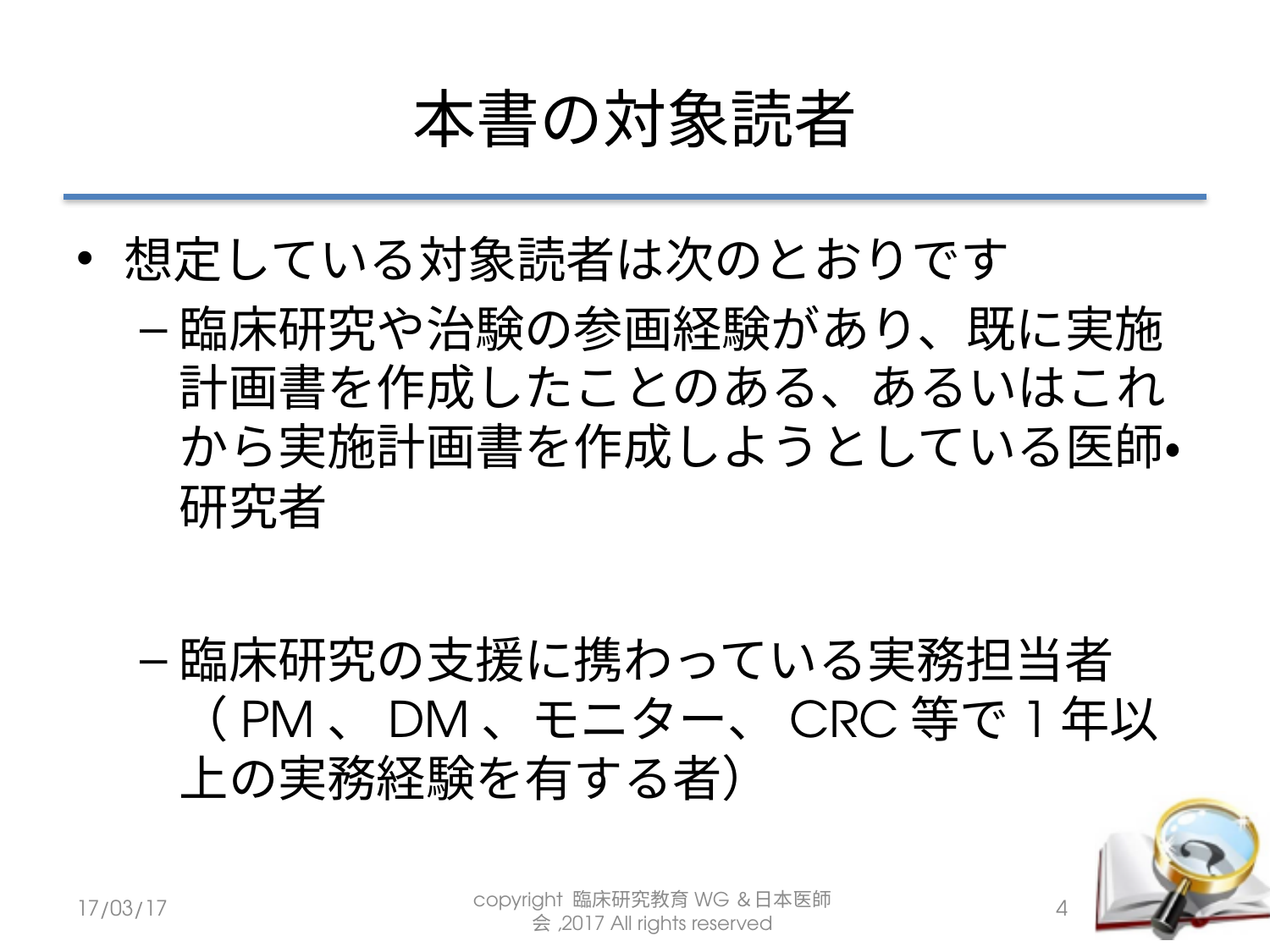

# 本書の対象読者
想定している対象読者は次のとおりです
臨床研究や治験の参画経験があり、既に実施計画書を作成したことのある、あるいはこれから実施計画書を作成しようとしている医師・研究者

臨床研究の支援に携わっている実務担当者（PM、DM、モニター、CRC等で1年以上の実務経験を有する者）

17/03/17
copyright 臨床研究教育WG＆日本医師会,2017 All rights reserved
4